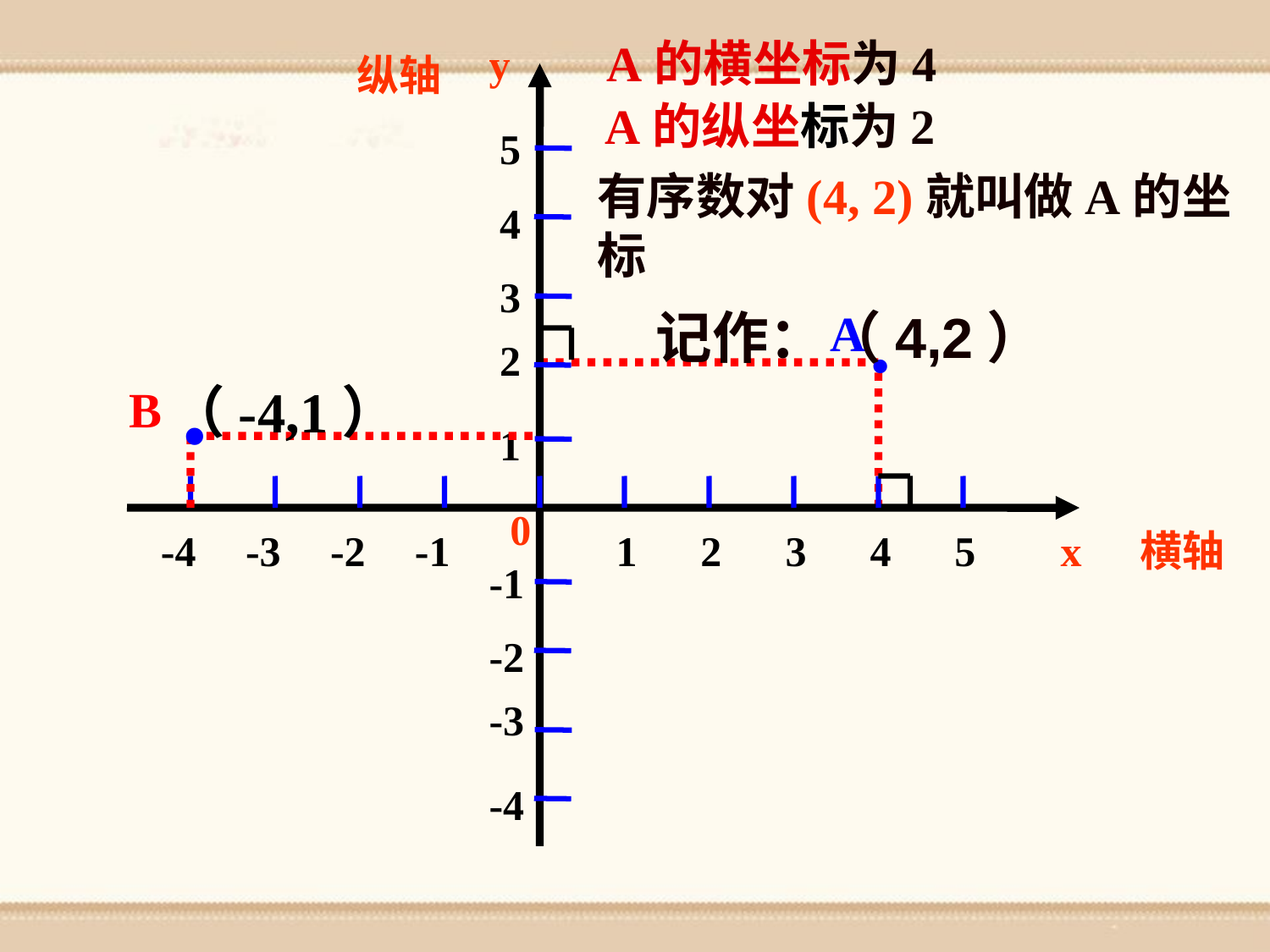

A的横坐标为4
y
纵轴

5

4
3

2
1

-1

-2
-3

-4
A的纵坐标为2
有序数对(4, 2)就叫做A的坐标
记作：（4,2）
A
·

·

（-4,1）

B

-4
-3
-2
-1
1
2
3
4
5
0

x
横轴